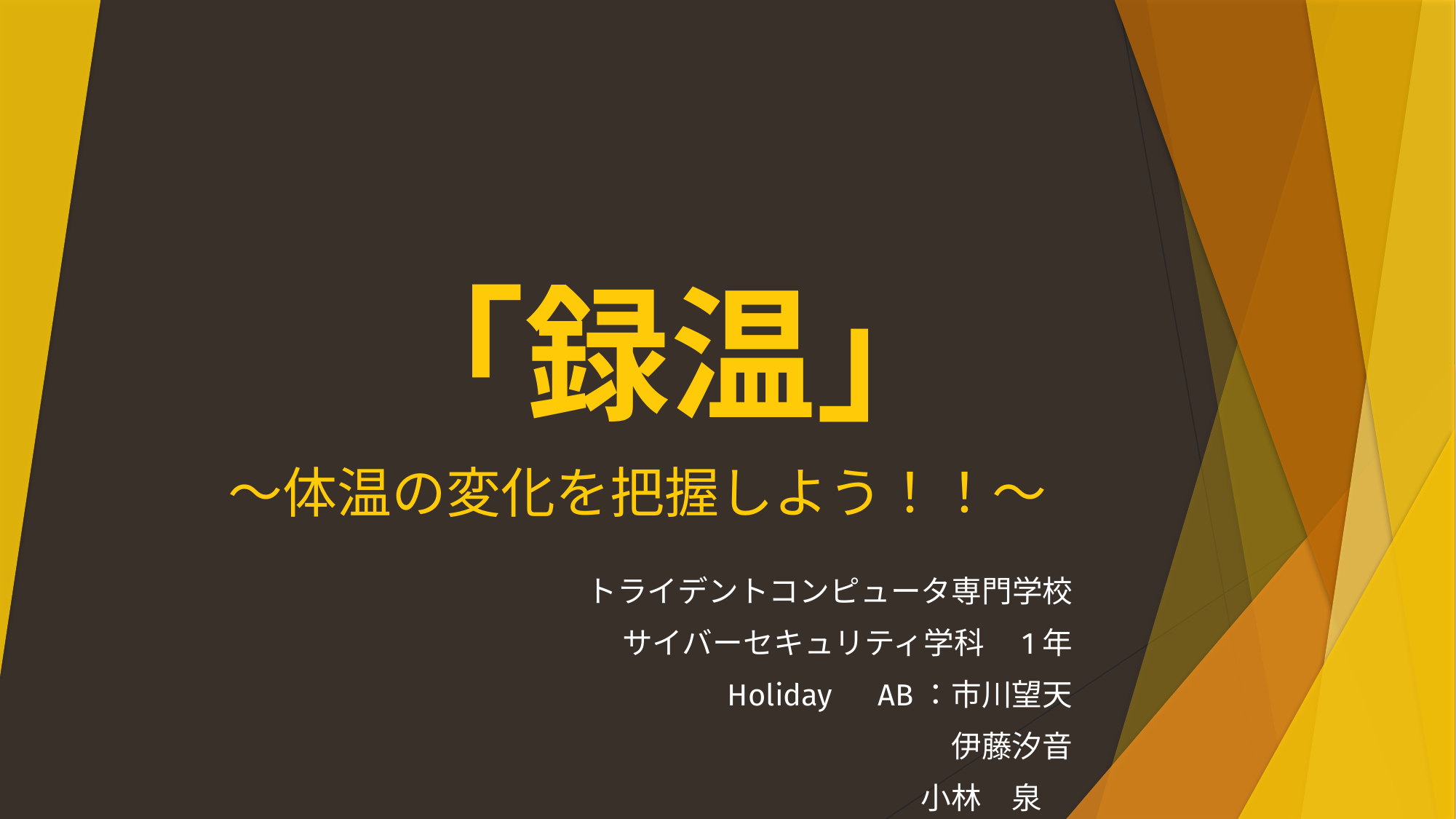

# 「録温」
～体温の変化を把握しよう！！～
トライデントコンピュータ専門学校
サイバーセキュリティ学科　1年
Holiday　AB：市川望天
伊藤汐音
小林　泉